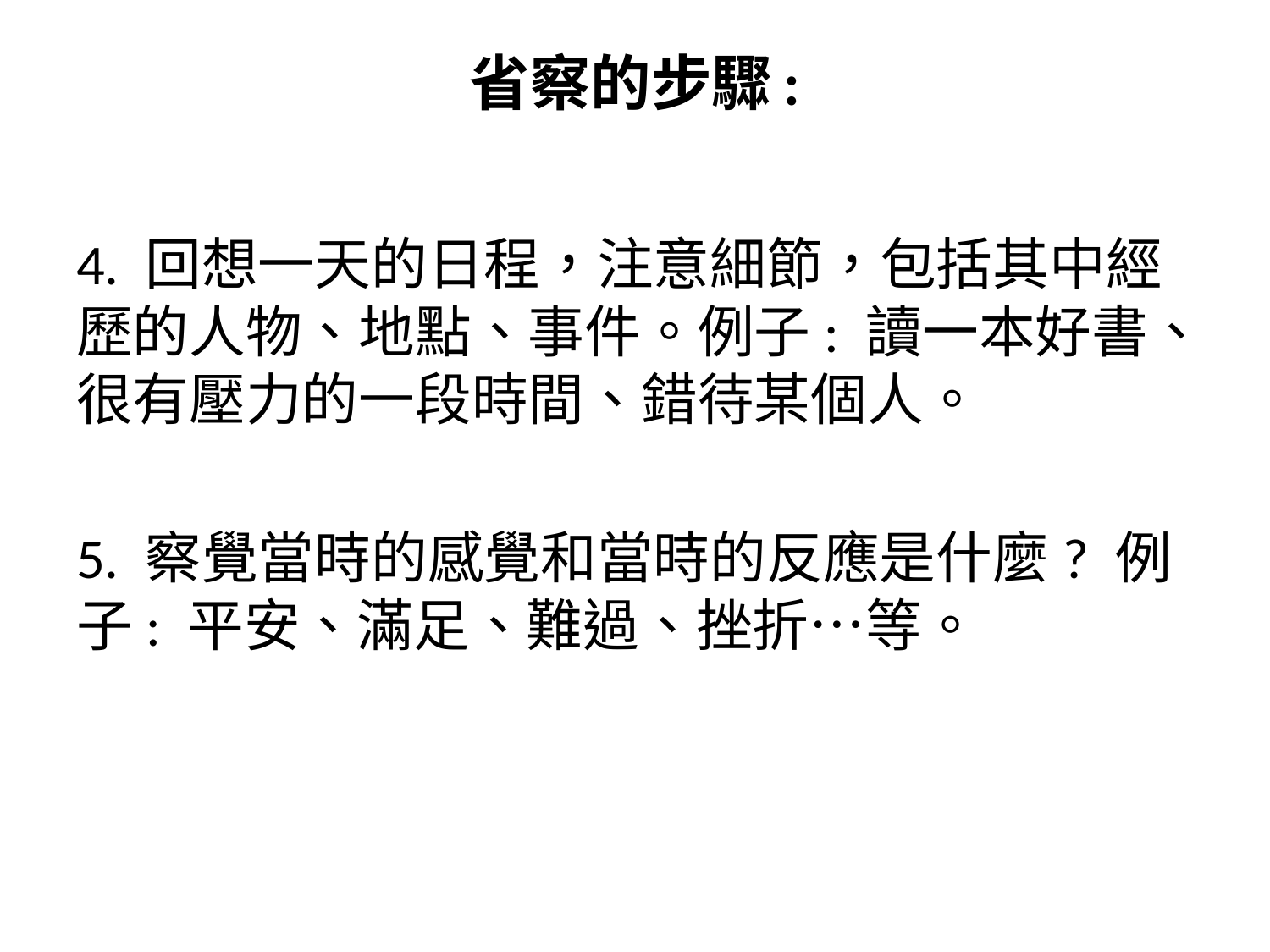

# 省察的步驟:
4. 回想一天的日程，注意細節，包括其中經歷的人物、地點、事件。例子: 讀一本好書、很有壓力的一段時間、錯待某個人。

5. 察覺當時的感覺和當時的反應是什麼? 例子: 平安、滿足、難過、挫折…等。